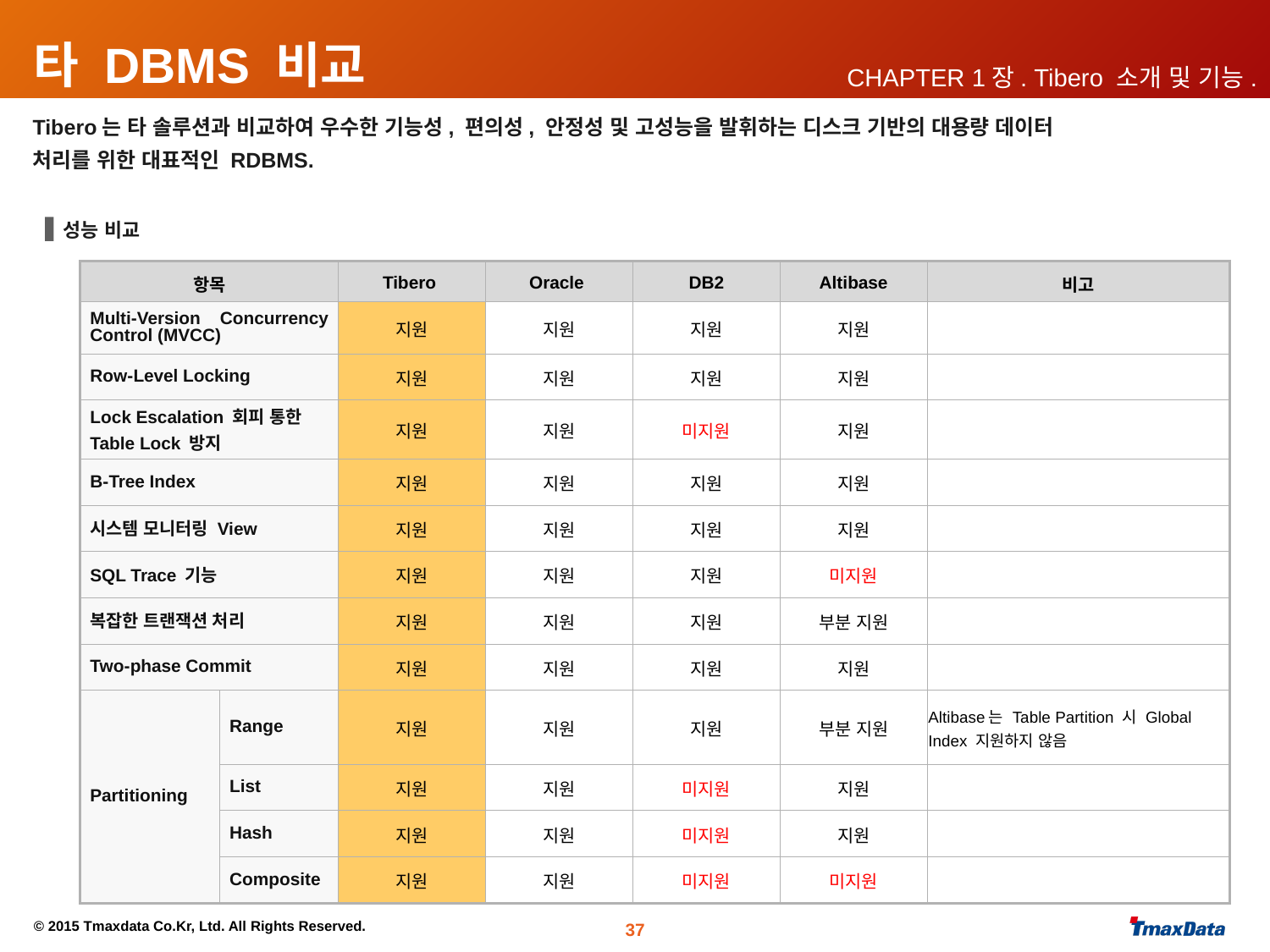

# 타 DBMS 비교
CHAPTER 1장. Tibero 소개 및 기능.
Tibero는 타 솔루션과 비교하여 우수한 기능성, 편의성, 안정성 및 고성능을 발휘하는 디스크 기반의 대용량 데이터
처리를 위한 대표적인 RDBMS.
성능 비교

| 항목 |  | Tibero | Oracle | DB2 | Altibase | 비고 |
| --- | --- | --- | --- | --- | --- | --- |
| Multi-Version Concurrency Control (MVCC) |  | 지원 | 지원 | 지원 | 지원 |  |
| Row-Level Locking |  | 지원 | 지원 | 지원 | 지원 |  |
| Lock Escalation 회피 통한 Table Lock 방지 |  | 지원 | 지원 | 미지원 | 지원 |  |
| B-Tree Index |  | 지원 | 지원 | 지원 | 지원 |  |
| 시스템 모니터링 View |  | 지원 | 지원 | 지원 | 지원 |  |
| SQL Trace 기능 |  | 지원 | 지원 | 지원 | 미지원 |  |
| 복잡한 트랜잭션 처리 |  | 지원 | 지원 | 지원 | 부분 지원 |  |
| Two-phase Commit |  | 지원 | 지원 | 지원 | 지원 |  |
| Partitioning | Range | 지원 | 지원 | 지원 | 부분 지원 | Altibase는 Table Partition 시 Global Index 지원하지 않음 |
|  | List | 지원 | 지원 | 미지원 | 지원 |  |
|  | Hash | 지원 | 지원 | 미지원 | 지원 |  |
|  | Composite | 지원 | 지원 | 미지원 | 미지원 |  |